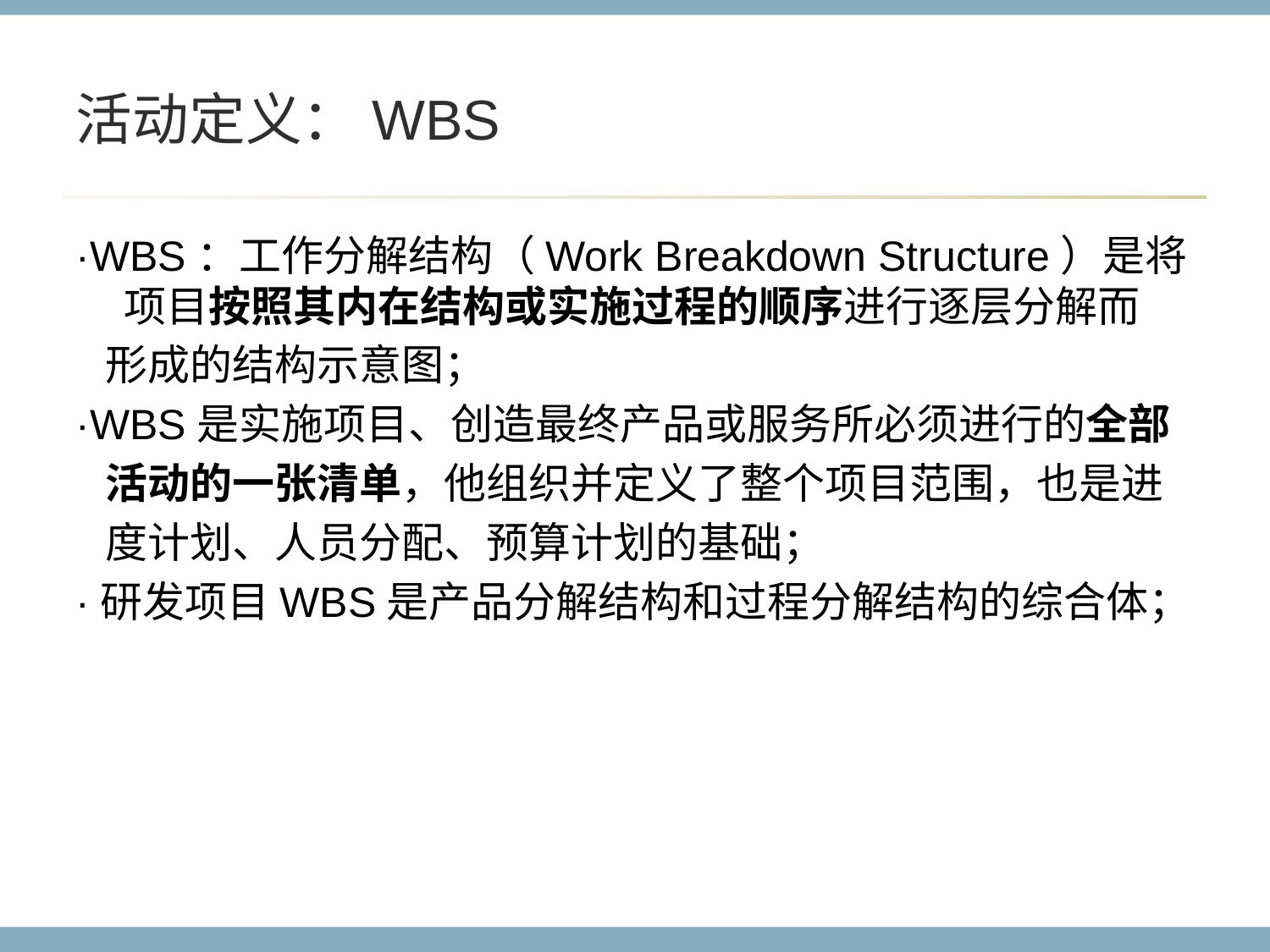

# 活动定义：WBS
·WBS：工作分解结构（Work Breakdown Structure）是将项目按照其内在结构或实施过程的顺序进行逐层分解而
  形成的结构示意图；
·WBS是实施项目、创造最终产品或服务所必须进行的全部
  活动的一张清单，他组织并定义了整个项目范围，也是进
  度计划、人员分配、预算计划的基础；
·研发项目WBS是产品分解结构和过程分解结构的综合体；